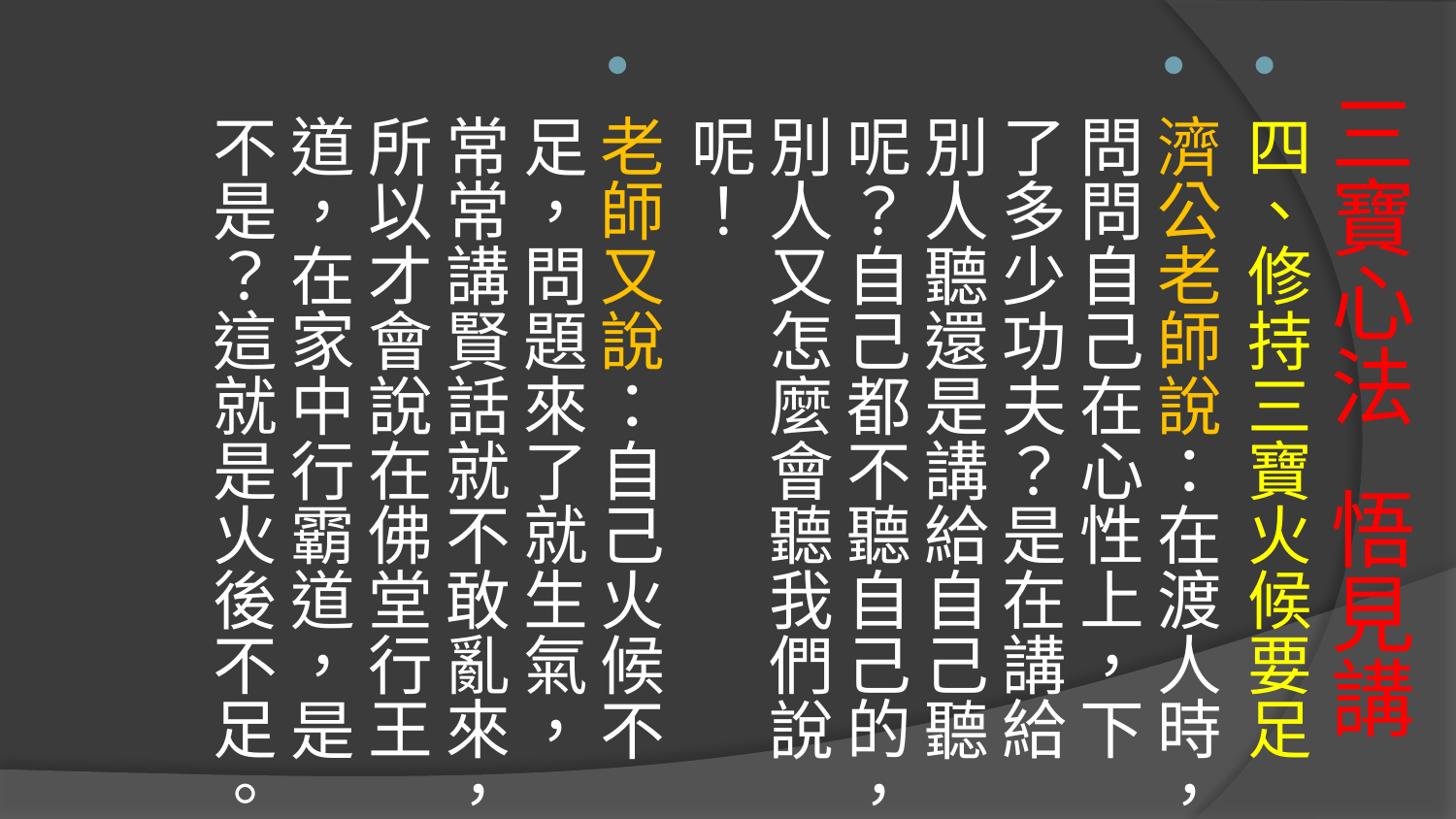

四、修持三寶火候要足
濟公老師說：在渡人時，問問自己在心性上，下了多少功夫？是在講給別人聽還是講給自己聽呢？自己都不聽自己的，別人又怎麼會聽我們說呢！
老師又說：自己火候不足，問題來了就生氣，常常講賢話就不敢亂來，所以才會說在佛堂行王道，在家中行霸道，是不是？這就是火後不足。

# 三寶心法   悟見講